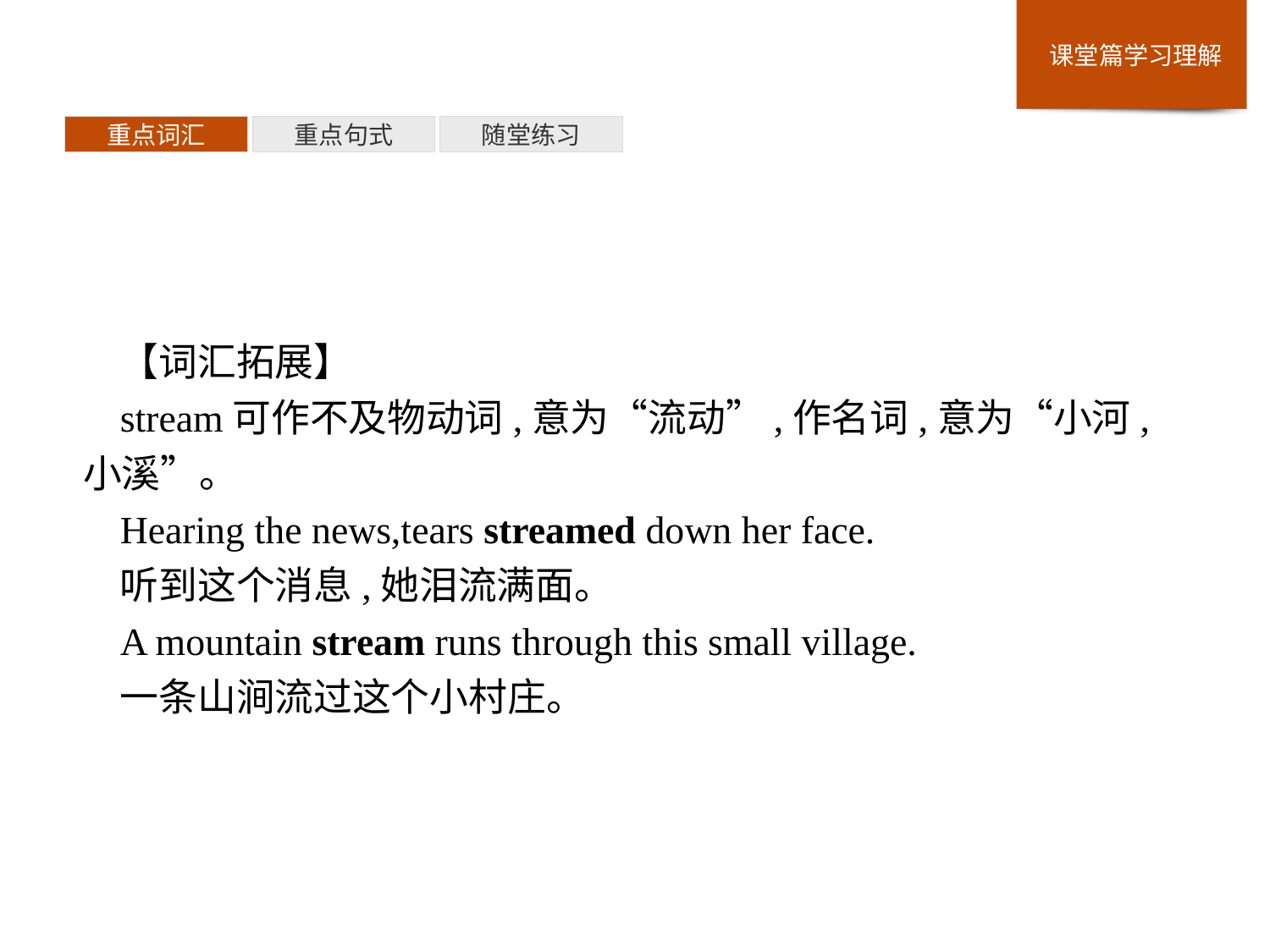

重点词汇
重点句式
随堂练习
【词汇拓展】
stream可作不及物动词,意为“流动”,作名词,意为“小河,小溪”。
Hearing the news,tears streamed down her face.
听到这个消息,她泪流满面。
A mountain stream runs through this small village.
一条山涧流过这个小村庄。